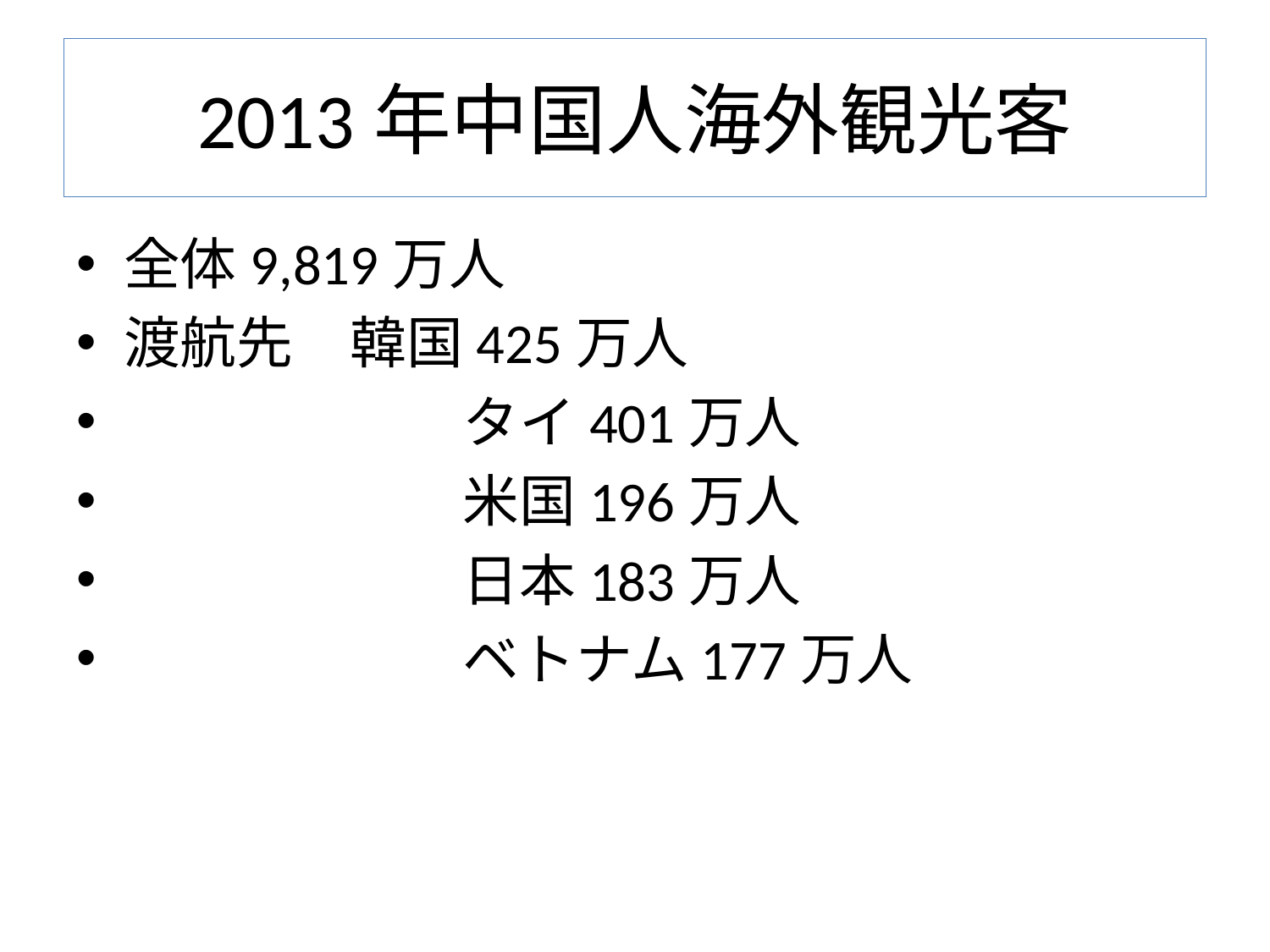

# 2013年中国人海外観光客
全体9,819万人
渡航先　韓国425万人
　　　　　　タイ401万人
　　　　　　米国196万人
　　　　　　日本183万人
　　　　　　ベトナム177万人